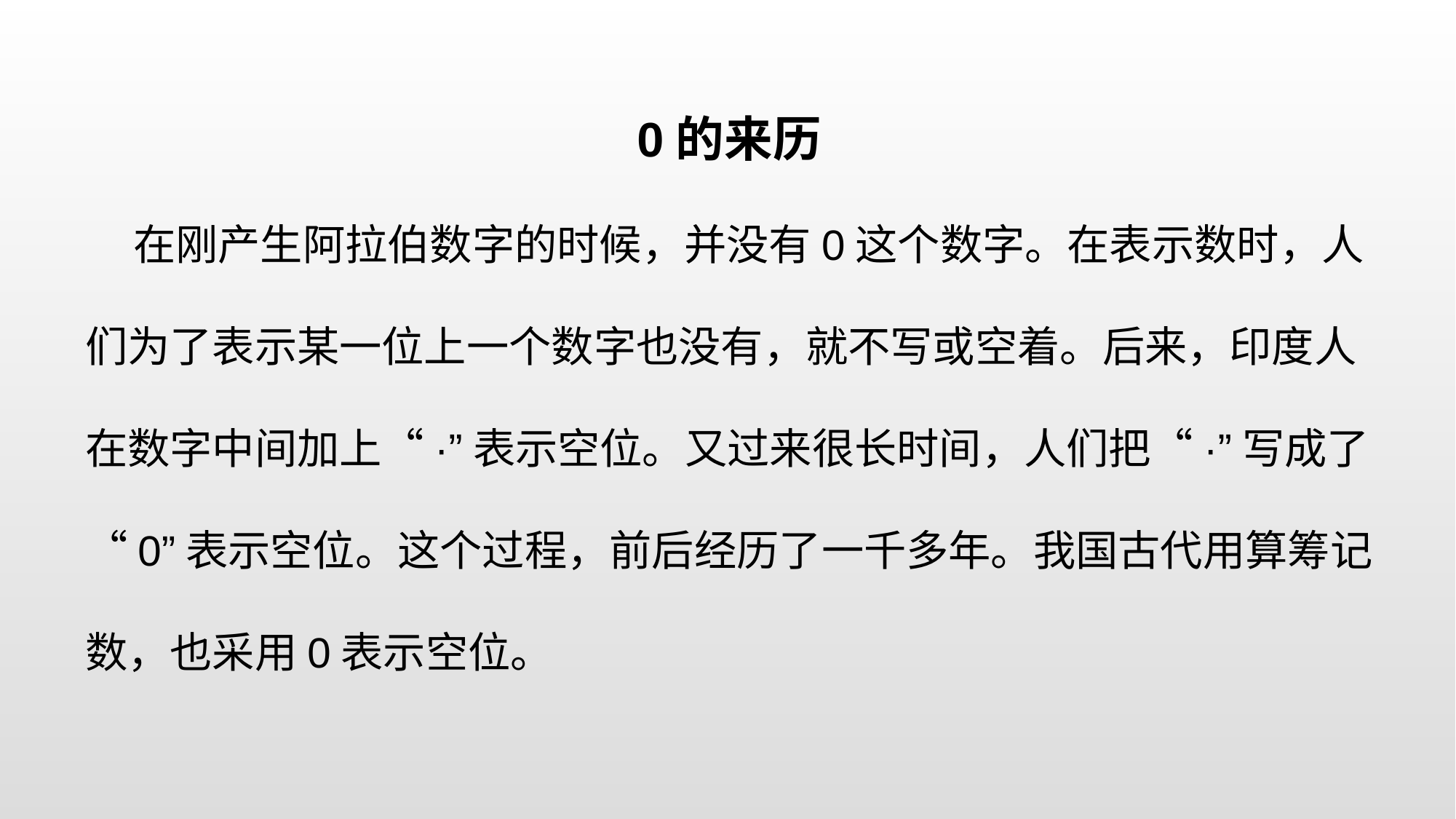

0的来历
    在刚产生阿拉伯数字的时候，并没有0这个数字。在表示数时，人们为了表示某一位上一个数字也没有，就不写或空着。后来，印度人在数字中间加上“·”表示空位。又过来很长时间，人们把“·”写成了“0”表示空位。这个过程，前后经历了一千多年。我国古代用算筹记数，也采用0表示空位。